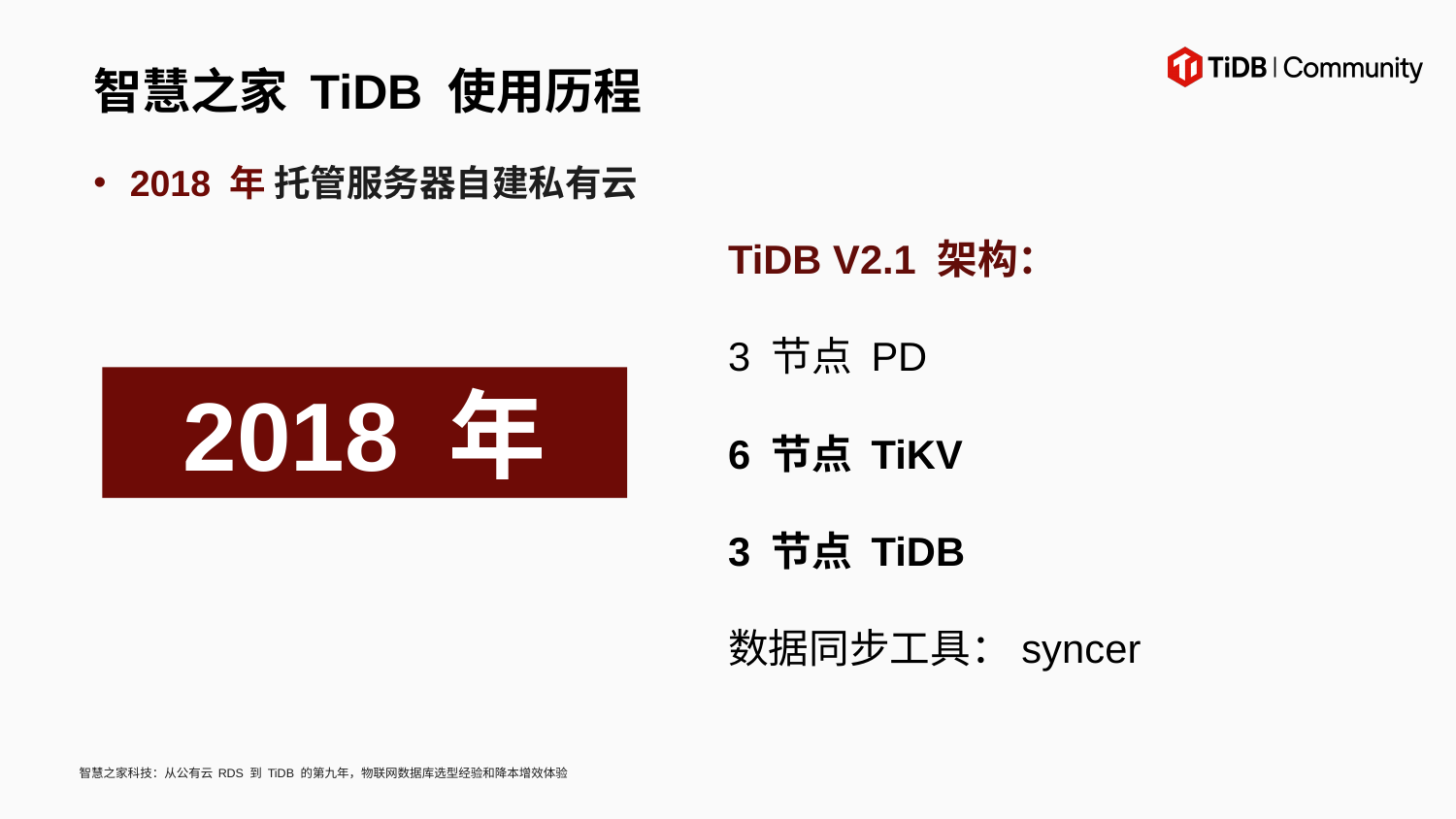

智慧之家 TiDB 使用历程
2018 年 托管服务器自建私有云
TiDB V2.1 架构：
3 节点 PD
6 节点 TiKV
3 节点 TiDB
数据同步工具：syncer
2018 年
智慧之家科技：从公有云 RDS 到 TiDB 的第九年，物联网数据库选型经验和降本增效体验